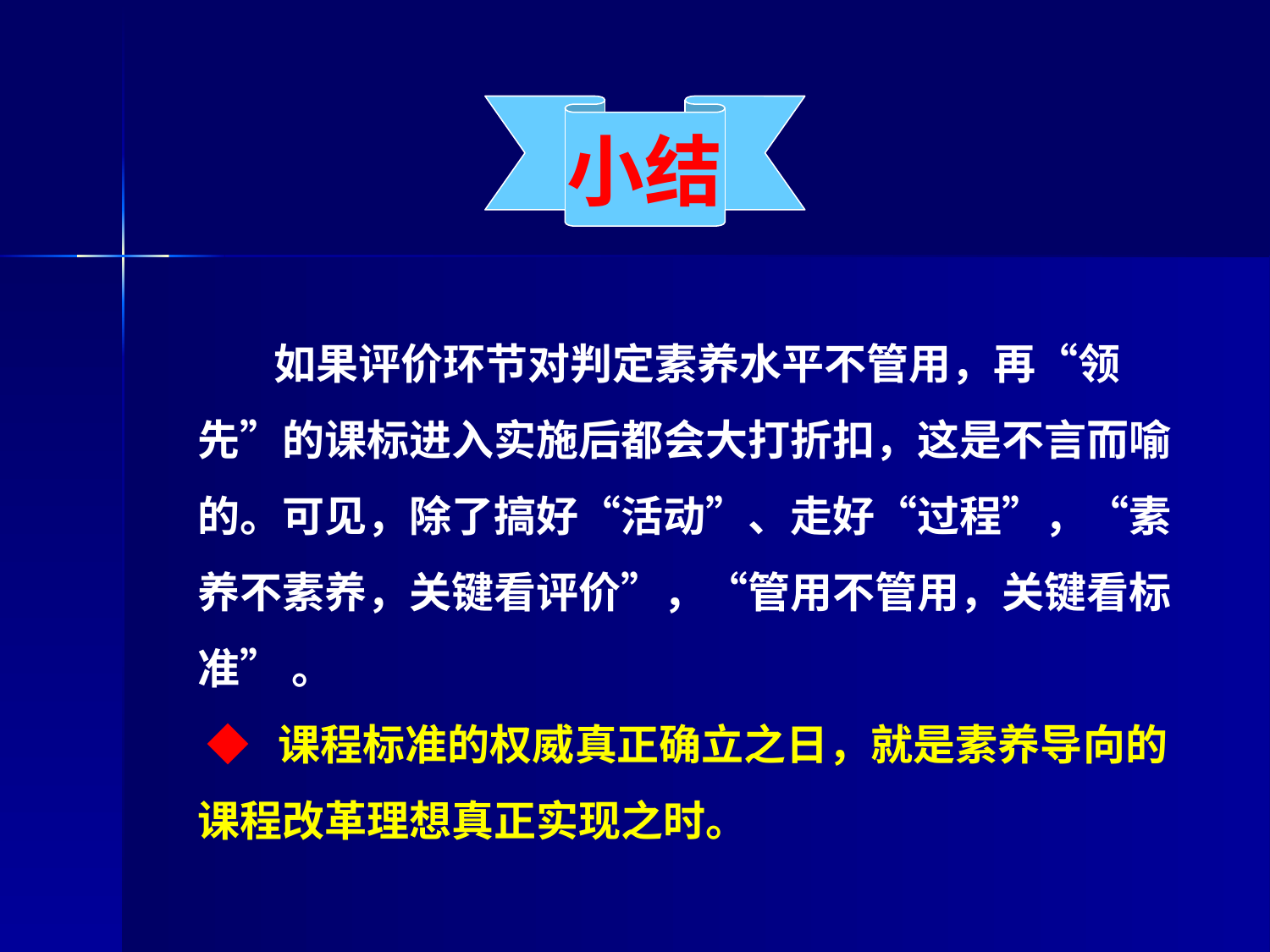

小结
       如果评价环节对判定素养水平不管用，再“领先”的课标进入实施后都会大打折扣，这是不言而喻的。可见，除了搞好“活动”、走好“过程”，“素养不素养，关键看评价”，“管用不管用，关键看标准” 。
 ◆  课程标准的权威真正确立之日，就是素养导向的课程改革理想真正实现之时。